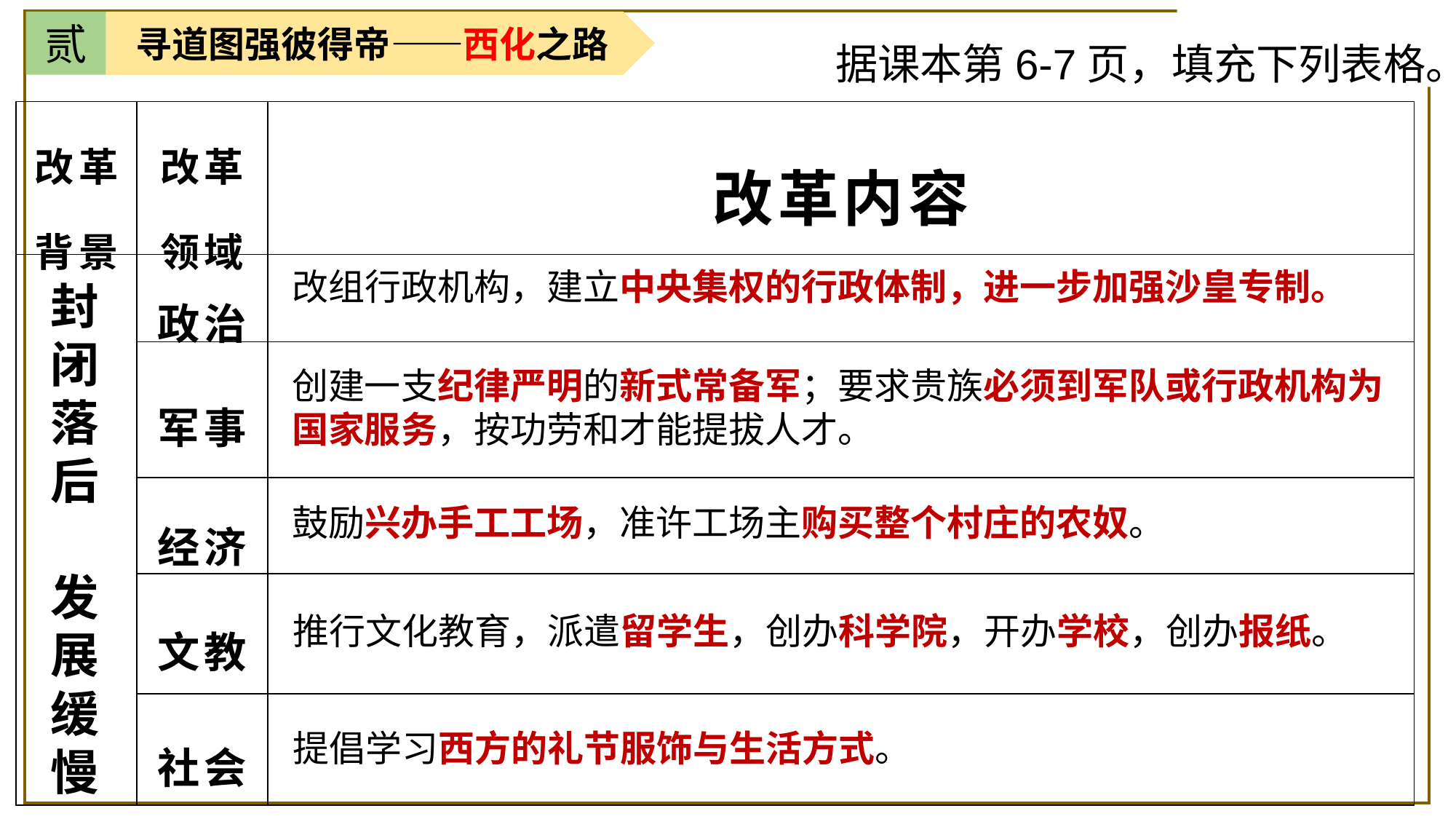

贰
寻道图强彼得帝——西化之路
据课本第6-7页，填充下列表格。
| 改革 背景 | 改革 领域 | 改革内容 |
| --- | --- | --- |
|  | 政治 |  |
|  | 军事 |  |
|  | 经济 |  |
|  | 文教 |  |
|  | 社会 |  |
改组行政机构，建立中央集权的行政体制，进一步加强沙皇专制。
封
闭
落
后

发
展
缓慢
创建一支纪律严明的新式常备军；要求贵族必须到军队或行政机构为国家服务，按功劳和才能提拔人才。
鼓励兴办手工工场，准许工场主购买整个村庄的农奴。
推行文化教育，派遣留学生，创办科学院，开办学校，创办报纸。
提倡学习西方的礼节服饰与生活方式。